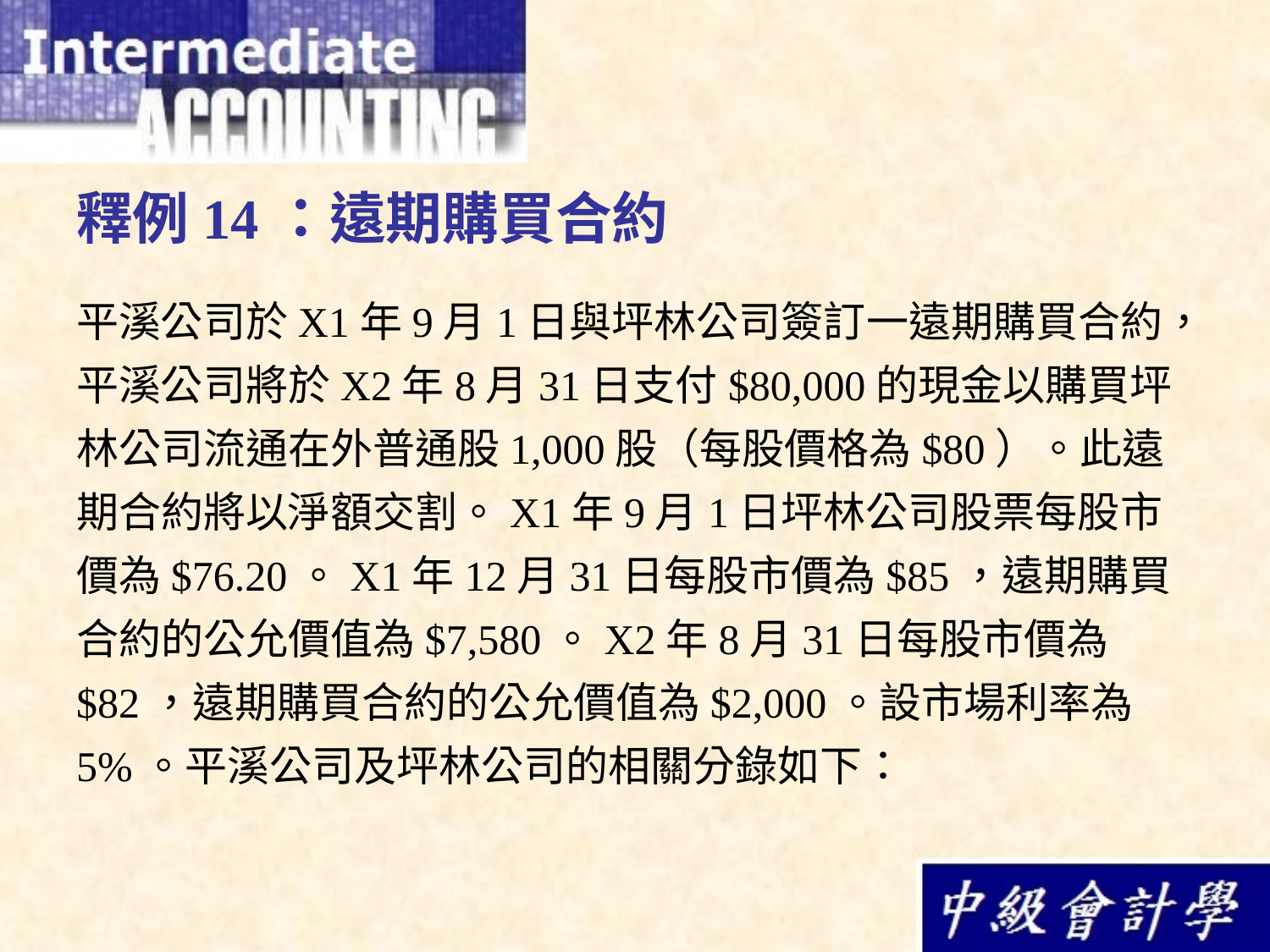

# 釋例14：遠期購買合約
平溪公司於X1年9月1日與坪林公司簽訂一遠期購買合約，平溪公司將於X2年8月31日支付$80,000的現金以購買坪林公司流通在外普通股1,000股（每股價格為$80）。此遠期合約將以淨額交割。X1年9月1日坪林公司股票每股市價為$76.20。X1年12月31日每股市價為$85，遠期購買合約的公允價值為$7,580。X2年8月31日每股市價為$82，遠期購買合約的公允價值為$2,000。設市場利率為5%。平溪公司及坪林公司的相關分錄如下：